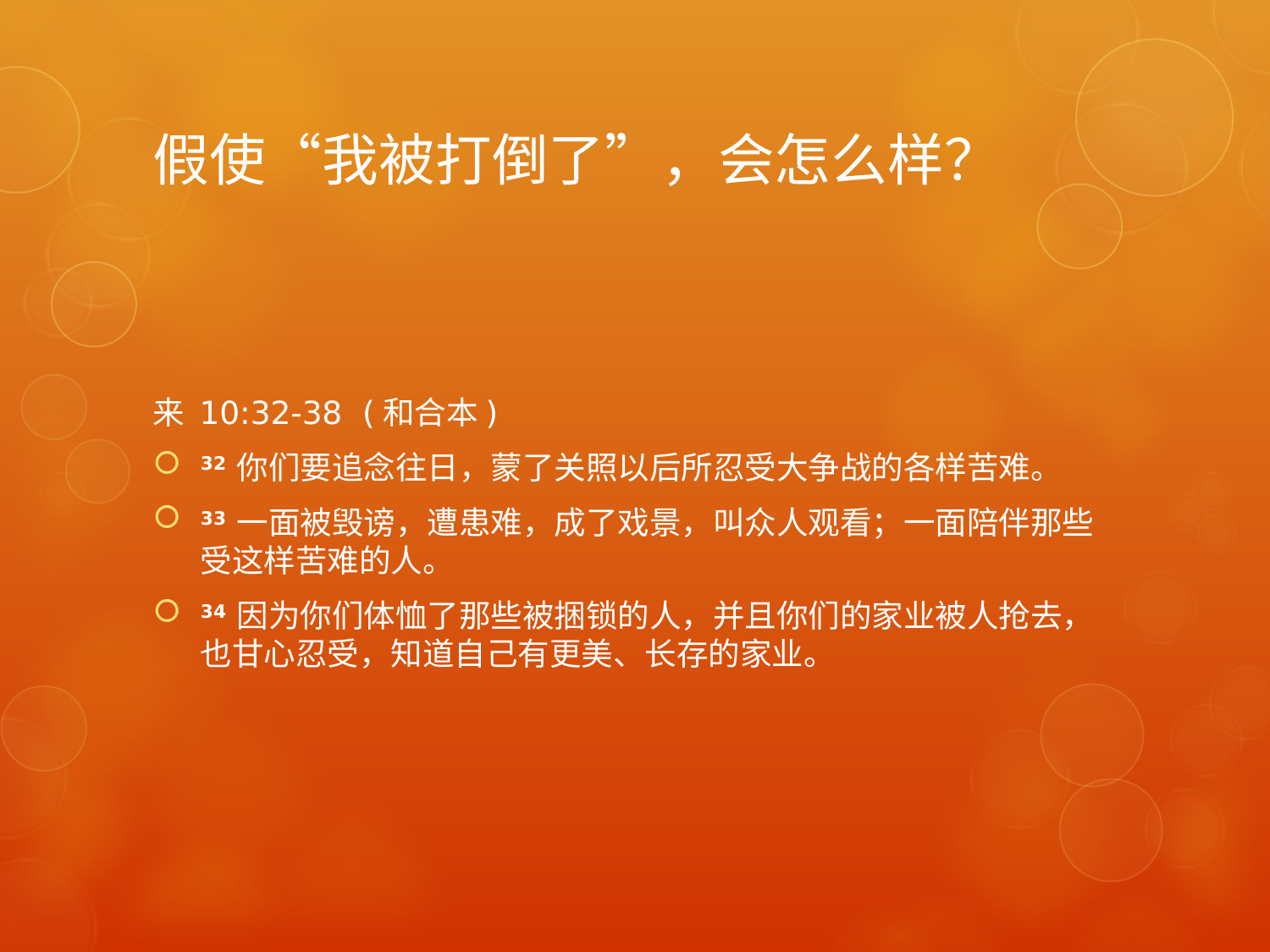

# 假使“我被打倒了”，会怎么样？
来 10:32-38  (和合本)
32 你们要追念往日，蒙了关照以后所忍受大争战的各样苦难。
33 一面被毁谤，遭患难，成了戏景，叫众人观看；一面陪伴那些受这样苦难的人。
34 因为你们体恤了那些被捆锁的人，并且你们的家业被人抢去，也甘心忍受，知道自己有更美、长存的家业。